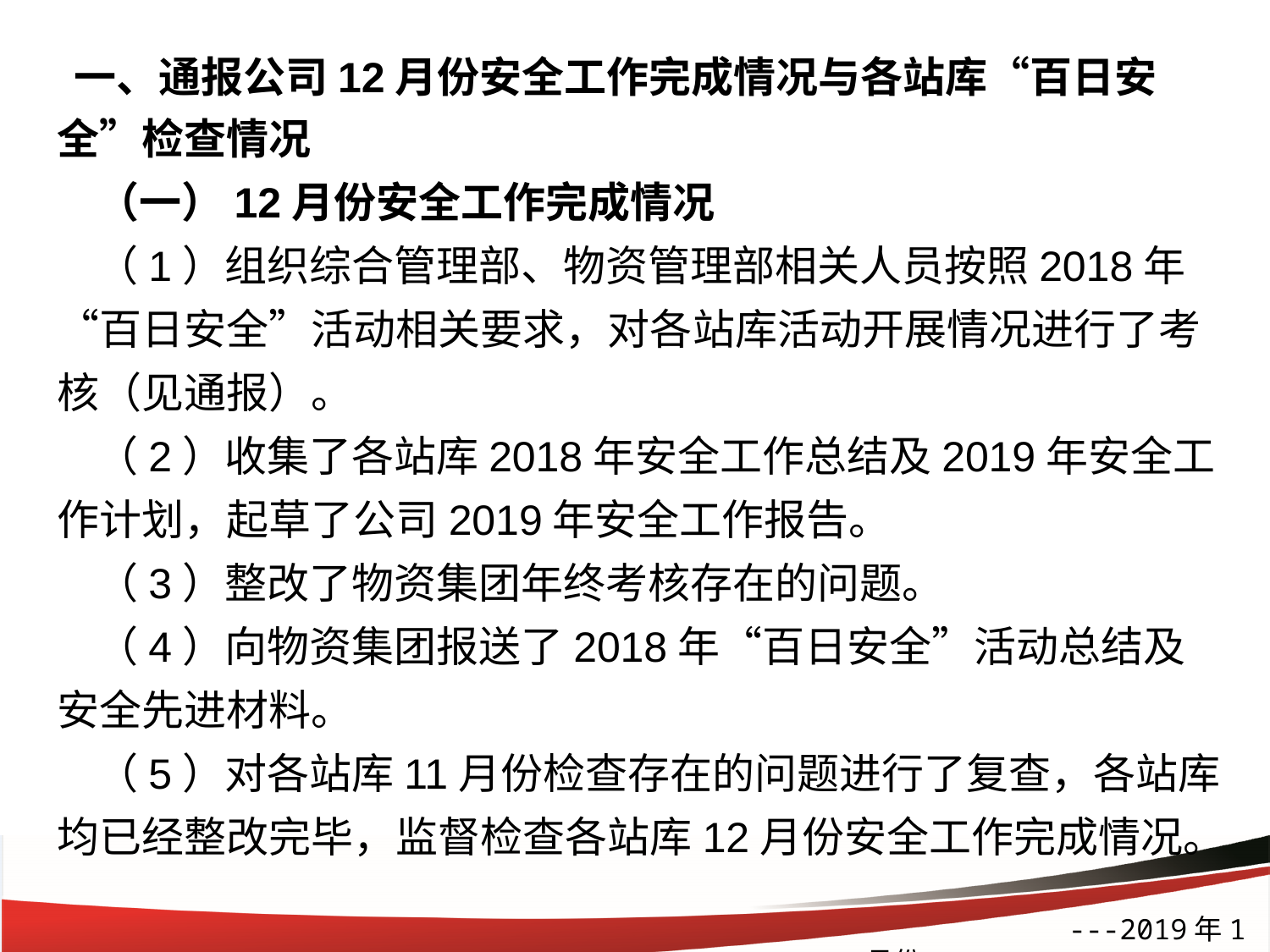

一、通报公司12月份安全工作完成情况与各站库“百日安全”检查情况
    （一）12月份安全工作完成情况
   （1）组织综合管理部、物资管理部相关人员按照2018年“百日安全”活动相关要求，对各站库活动开展情况进行了考核（见通报）。
   （2）收集了各站库2018年安全工作总结及2019年安全工作计划，起草了公司2019年安全工作报告。
   （3）整改了物资集团年终考核存在的问题。
   （4）向物资集团报送了2018年“百日安全”活动总结及安全先进材料。
   （5）对各站库11月份检查存在的问题进行了复查，各站库均已经整改完毕，监督检查各站库12月份安全工作完成情况。